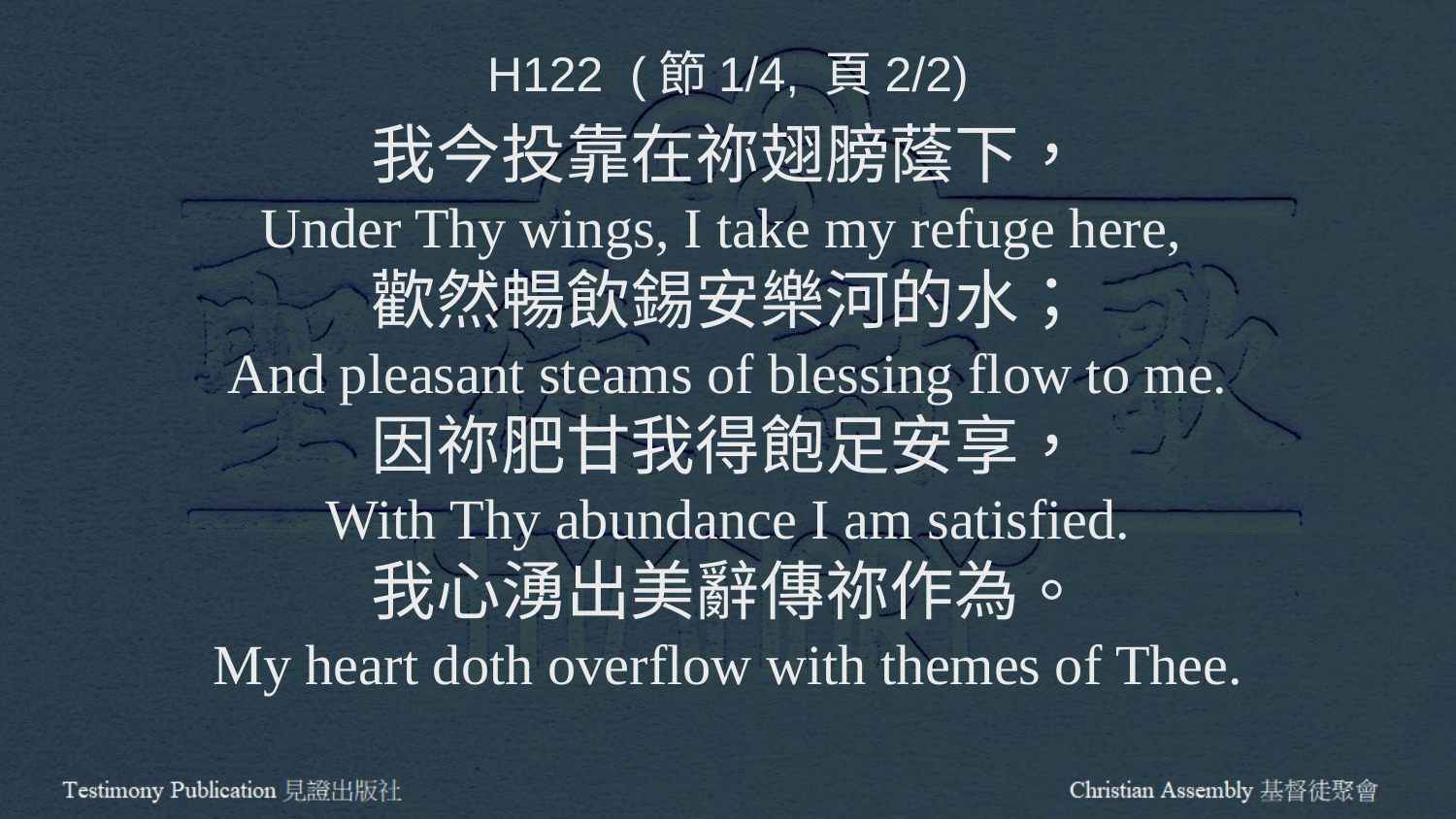

H122  (節1/4, 頁2/2)
我今投靠在祢翅膀蔭下，
Under Thy wings, I take my refuge here,
歡然暢飲錫安樂河的水；
And pleasant steams of blessing flow to me.
因祢肥甘我得飽足安享，
With Thy abundance I am satisfied.
我心湧出美辭傳祢作為。
My heart doth overflow with themes of Thee.